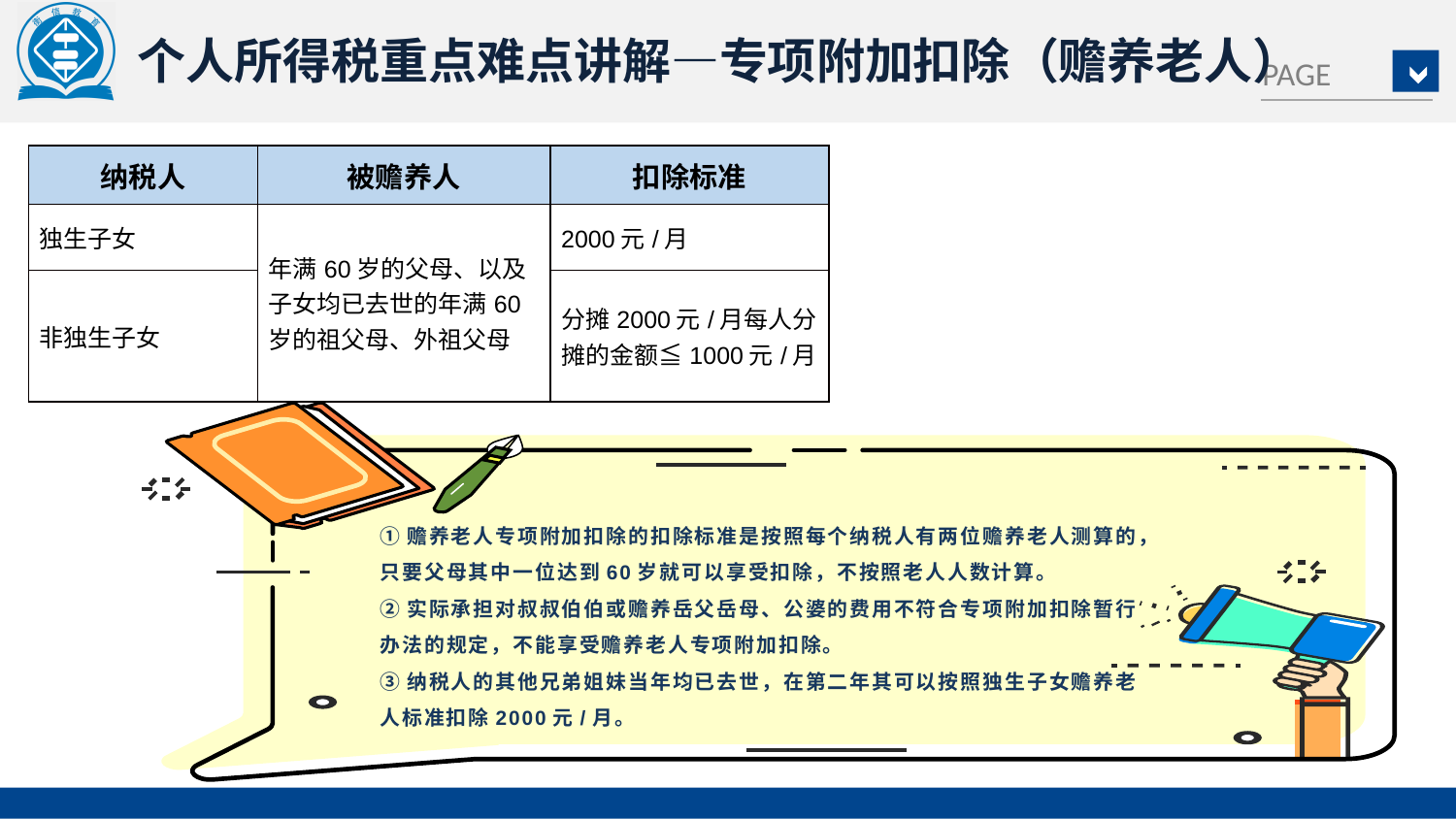

个人所得税重点难点讲解—专项附加扣除（赡养老人）
26
| 纳税人 | 被赡养人 | 扣除标准 |
| --- | --- | --- |
| 独生子女 | 年满60岁的父母、以及子女均已去世的年满60岁的祖父母、外祖父母 | 2000元/月 |
| 非独生子女 |  | 分摊2000元/月每人分摊的金额≦1000元/月 |

①赡养老人专项附加扣除的扣除标准是按照每个纳税人有两位赡养老人测算的，只要父母其中一位达到60岁就可以享受扣除，不按照老人人数计算。
②实际承担对叔叔伯伯或赡养岳父岳母、公婆的费用不符合专项附加扣除暂行办法的规定，不能享受赡养老人专项附加扣除。
③纳税人的其他兄弟姐妹当年均已去世，在第二年其可以按照独生子女赡养老人标准扣除2000元/月。